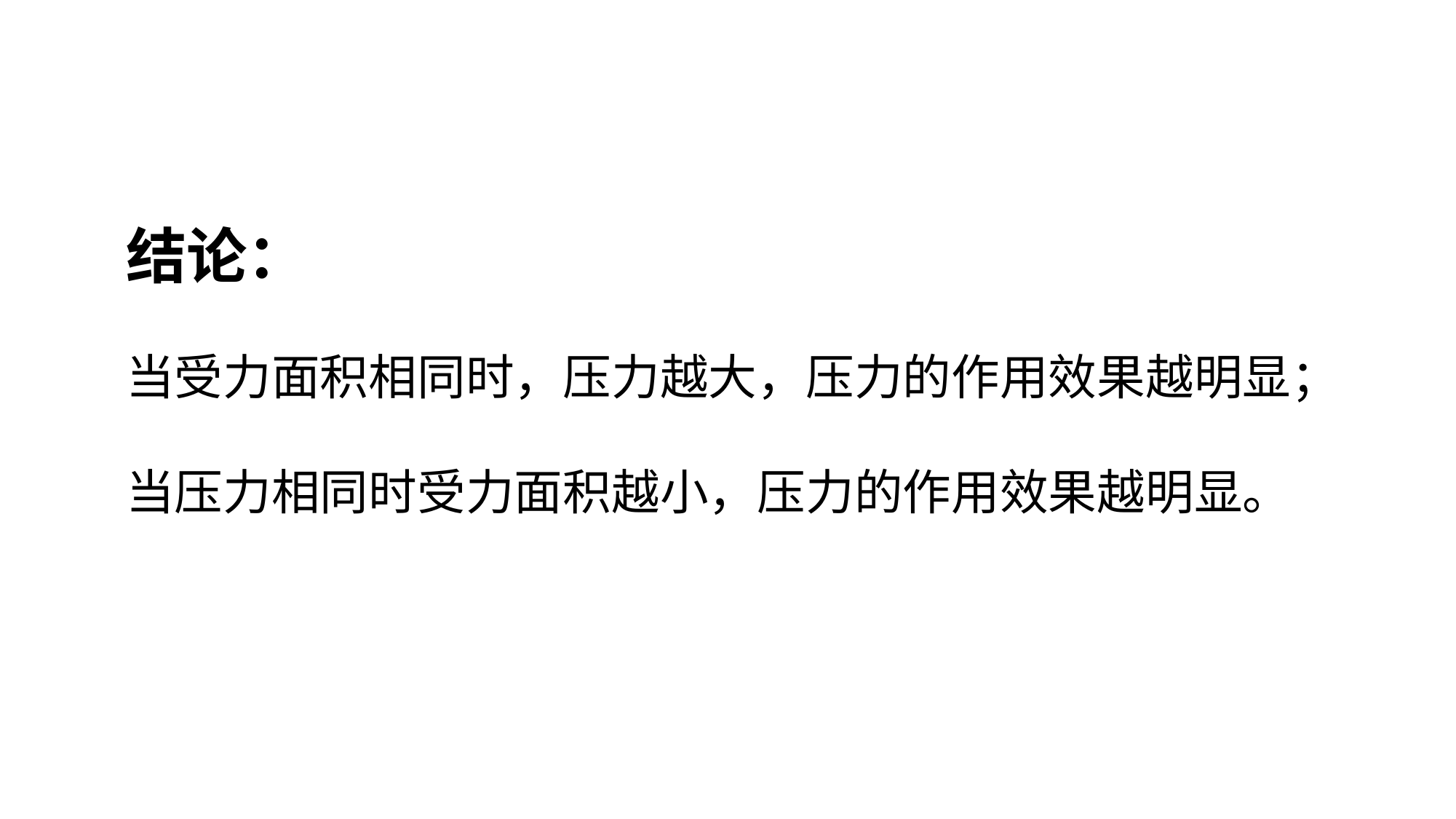

结论：
当受力面积相同时，压力越大，压力的作用效果越明显；
当压力相同时受力面积越小，压力的作用效果越明显。